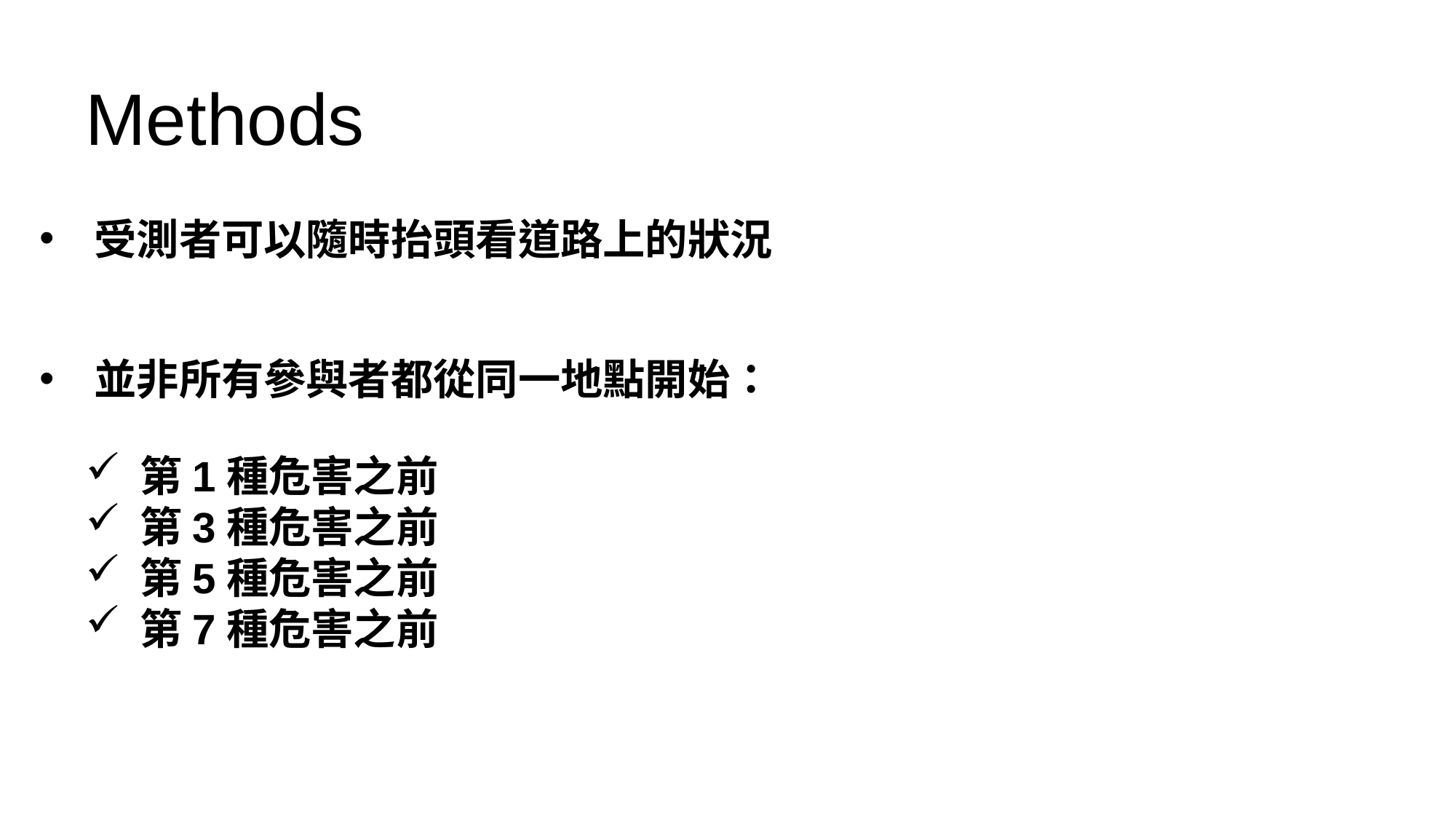

Methods
受測者可以隨時抬頭看道路上的狀況
並非所有參與者都從同一地點開始：
第1種危害之前
第3種危害之前
第5種危害之前
第7種危害之前